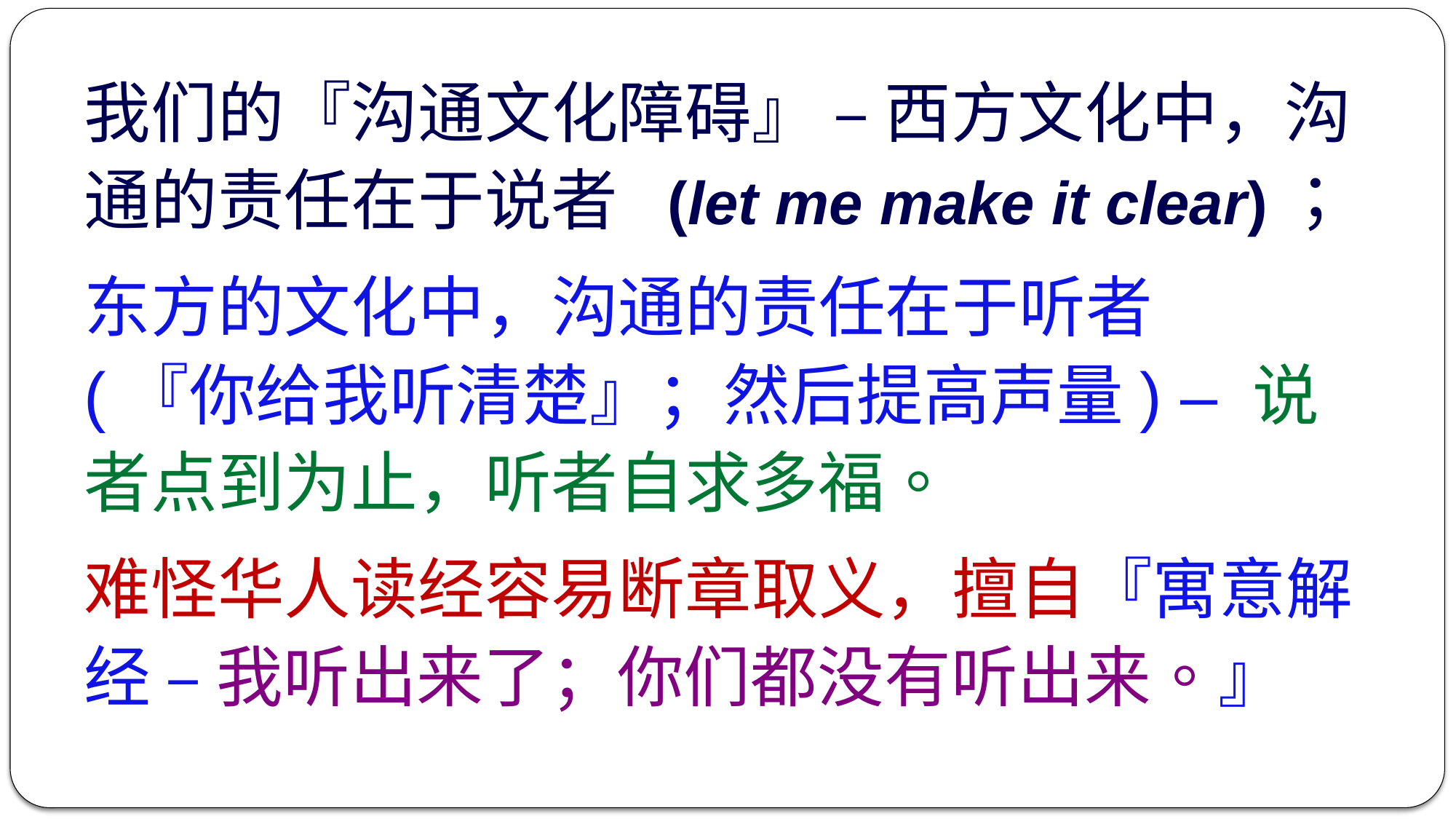

我们的『沟通文化障碍』 – 西方文化中，沟通的责任在于说者 (let me make it clear)；
东方的文化中，沟通的责任在于听者 (『你给我听清楚』；然后提高声量) – 说者点到为止，听者自求多福。
难怪华人读经容易断章取义，擅自『寓意解经 – 我听出来了；你们都没有听出来。』